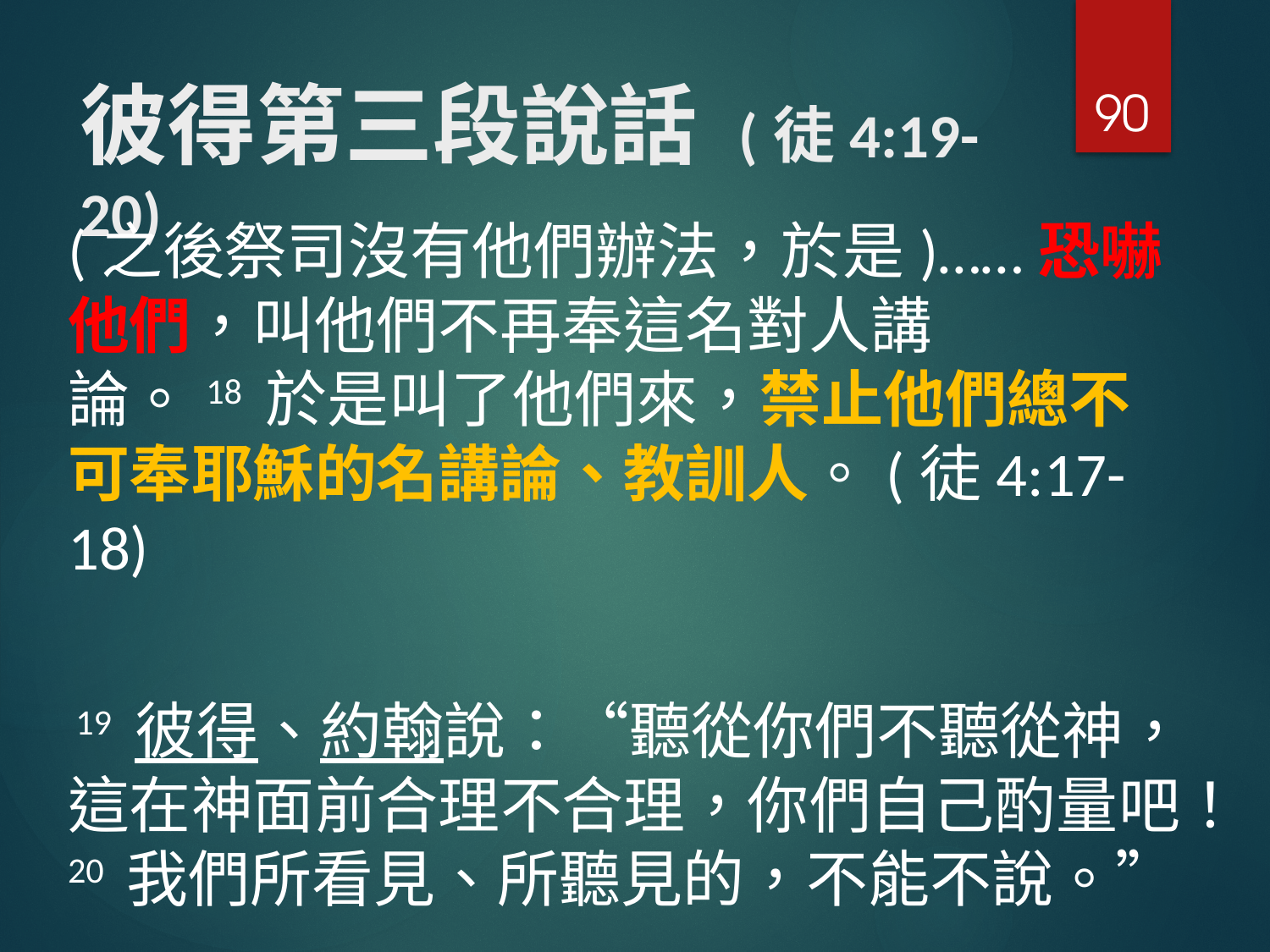

90
# 彼得第三段說話 (徒4:19-20)
(之後祭司沒有他們辦法，於是)……恐嚇他們，叫他們不再奉這名對人講論。18 於是叫了他們來，禁止他們總不可奉耶穌的名講論、教訓人。(徒4:17-18)

 19 彼得、約翰說：“聽從你們不聽從神，這在神面前合理不合理，你們自己酌量吧！20 我們所看見、所聽見的，不能不說。”